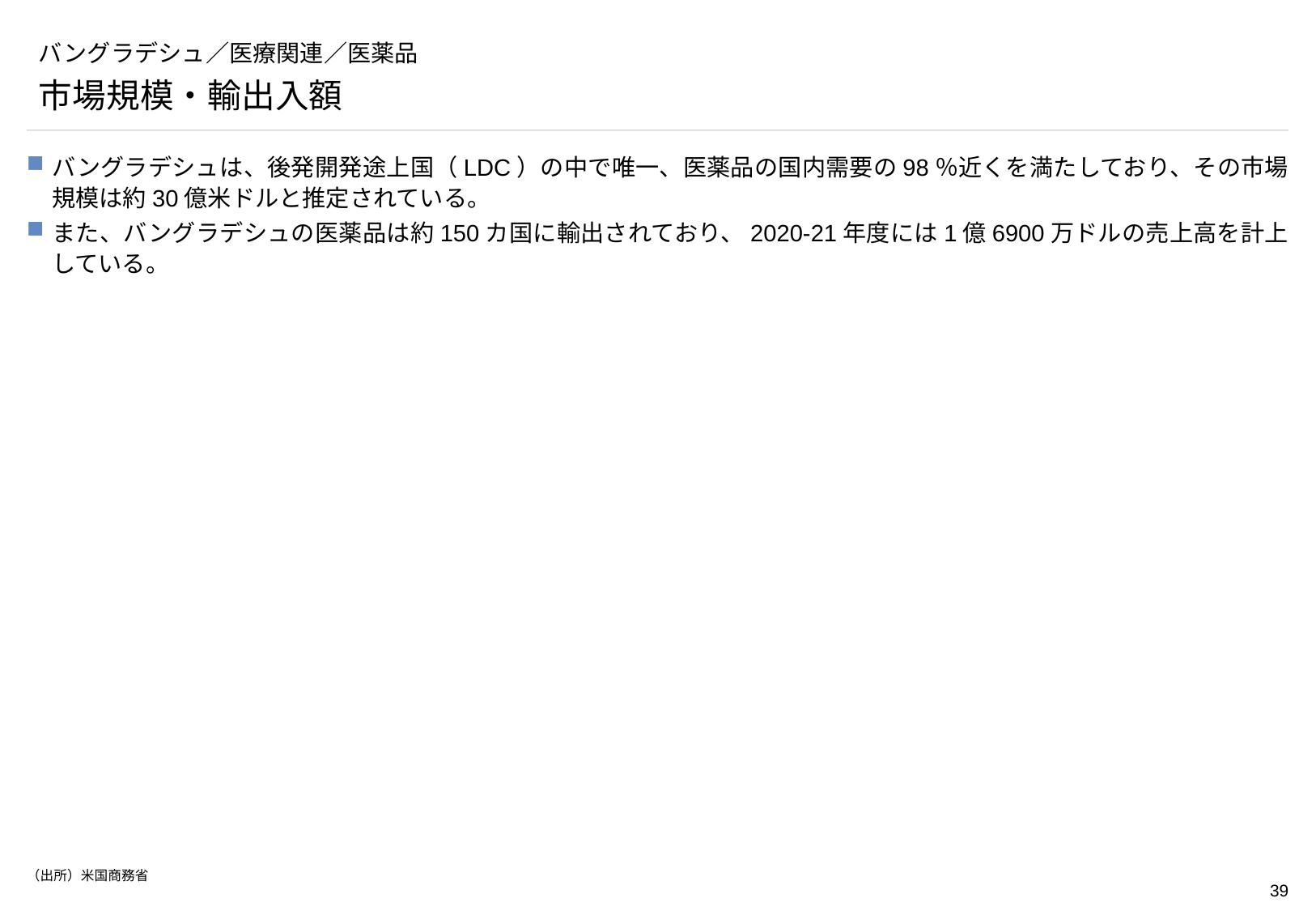

# バングラデシュ／医療関連／医薬品
市場規模・輸出入額
バングラデシュは、後発開発途上国（LDC）の中で唯一、医薬品の国内需要の98％近くを満たしており、その市場規模は約30億米ドルと推定されている。
また、バングラデシュの医薬品は約150カ国に輸出されており、2020-21年度には1億6900万ドルの売上高を計上している。
（出所）米国商務省